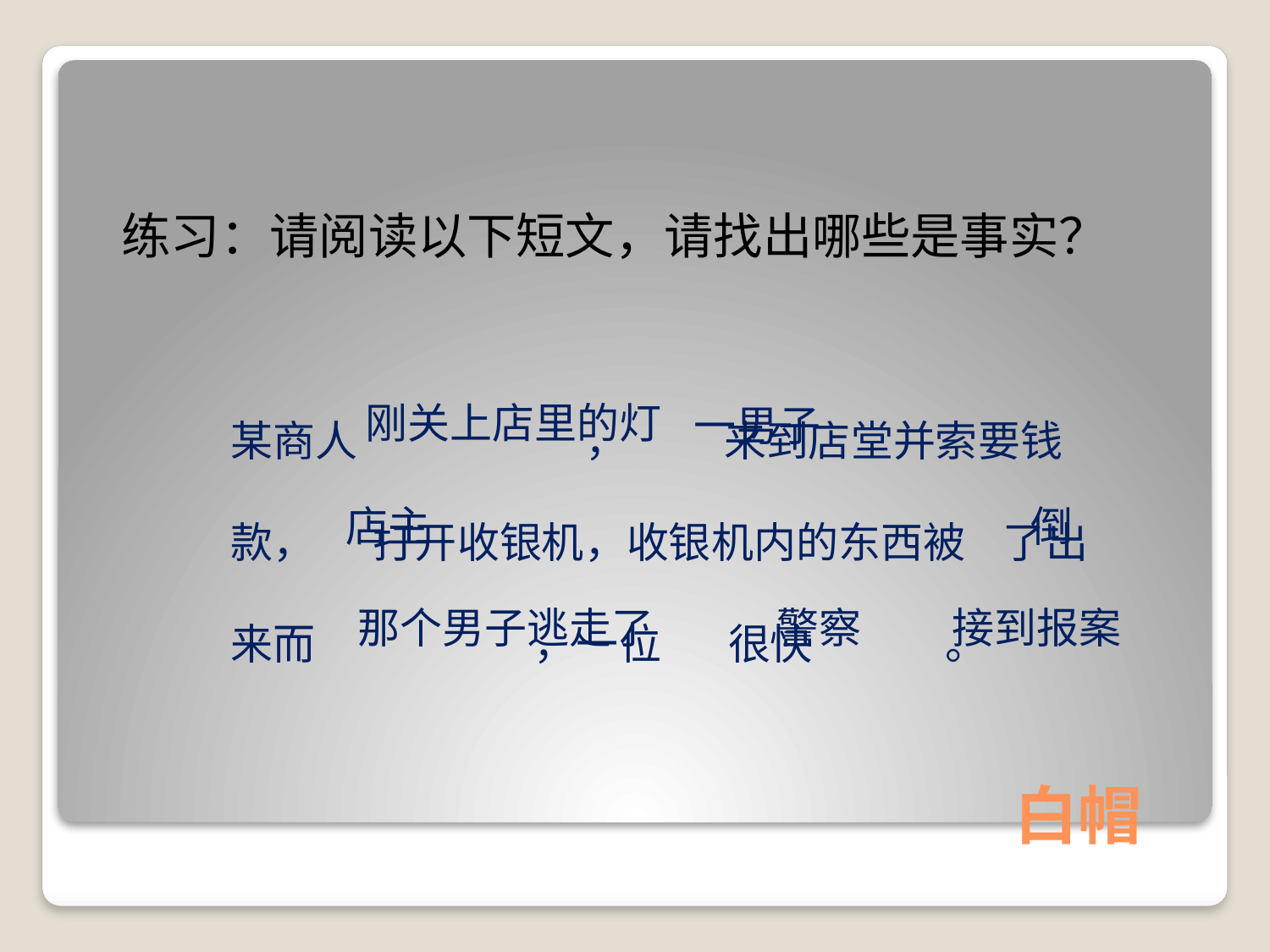

练习：请阅读以下短文，请找出哪些是事实？
某商人                        ，          来到店堂并索要钱款，      打开收银机，收银机内的东西被    了出来而                       ，一位       很快              。
刚关上店里的灯
一男子
店主
倒
那个男子逃走了
警察
接到报案
# 白帽